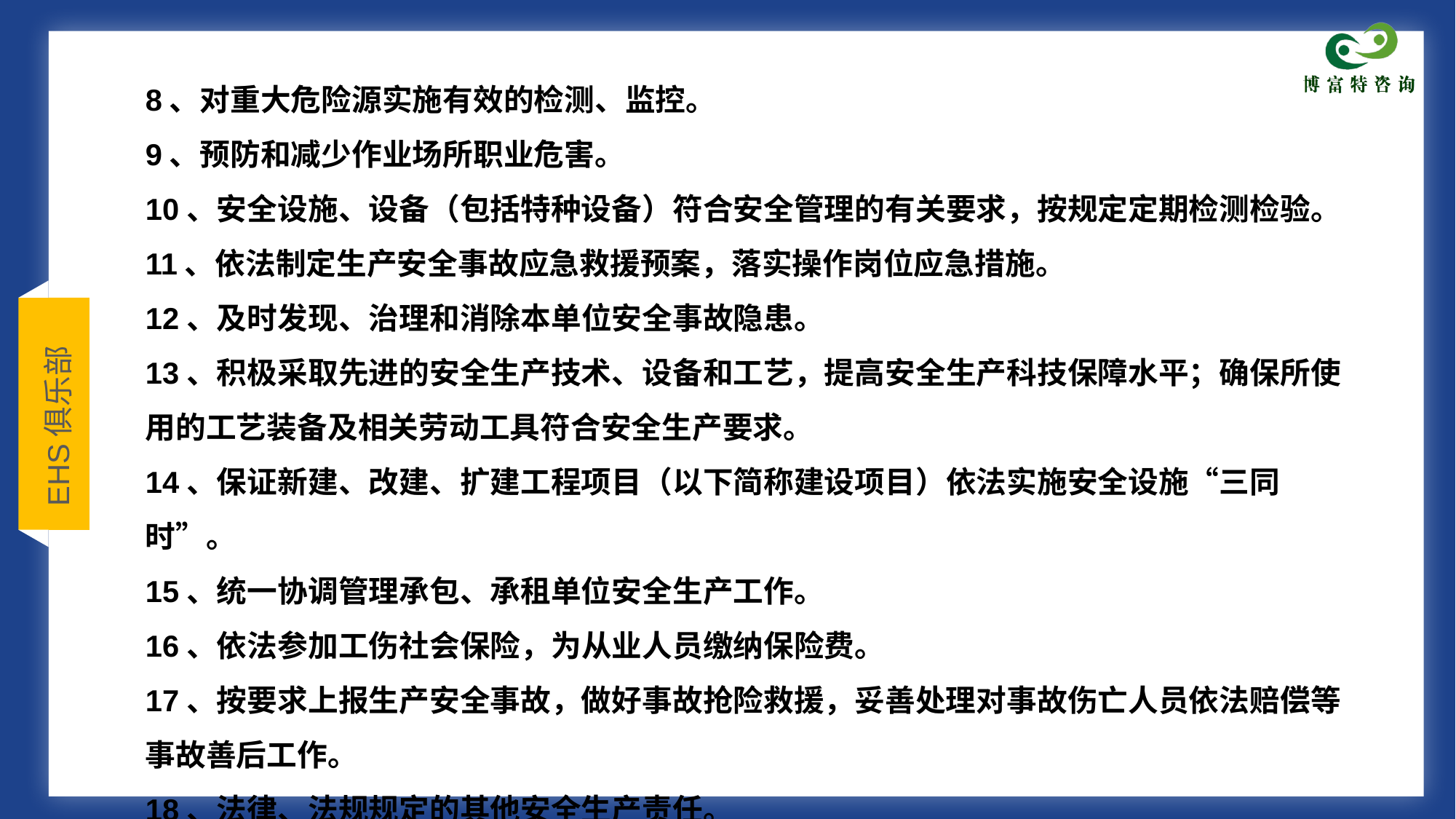

8、对重大危险源实施有效的检测、监控。
9、预防和减少作业场所职业危害。
10、安全设施、设备（包括特种设备）符合安全管理的有关要求，按规定定期检测检验。
11、依法制定生产安全事故应急救援预案，落实操作岗位应急措施。
12、及时发现、治理和消除本单位安全事故隐患。
13、积极采取先进的安全生产技术、设备和工艺，提高安全生产科技保障水平；确保所使用的工艺装备及相关劳动工具符合安全生产要求。
14、保证新建、改建、扩建工程项目（以下简称建设项目）依法实施安全设施“三同时”。
15、统一协调管理承包、承租单位安全生产工作。
16、依法参加工伤社会保险，为从业人员缴纳保险费。
17、按要求上报生产安全事故，做好事故抢险救援，妥善处理对事故伤亡人员依法赔偿等事故善后工作。
18、法律、法规规定的其他安全生产责任。